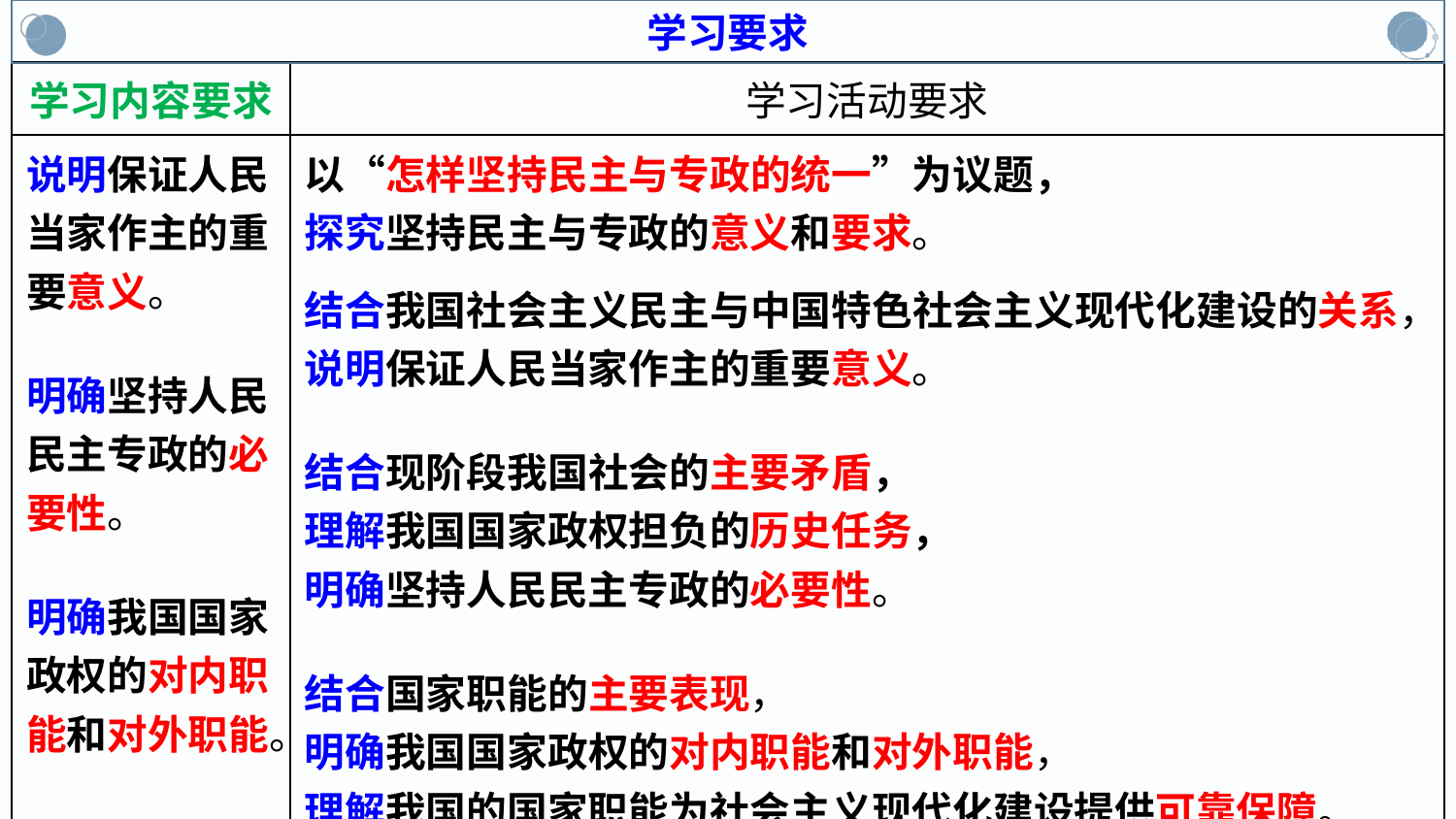

学习要求
| 学习内容要求 | 学习活动要求 |
| --- | --- |
| 说明保证人民当家作主的重要意义。 明确坚持人民民主专政的必要性。 明确我国国家政权的对内职能和对外职能。 | 以“怎样坚持民主与专政的统一”为议题， 探究坚持民主与专政的意义和要求。 结合我国社会主义民主与中国特色社会主义现代化建设的关系， 说明保证人民当家作主的重要意义。 结合现阶段我国社会的主要矛盾， 理解我国国家政权担负的历史任务， 明确坚持人民民主专政的必要性。 结合国家职能的主要表现， 明确我国国家政权的对内职能和对外职能， 理解我国的国家职能为社会主义现代化建设提供可靠保障。 |